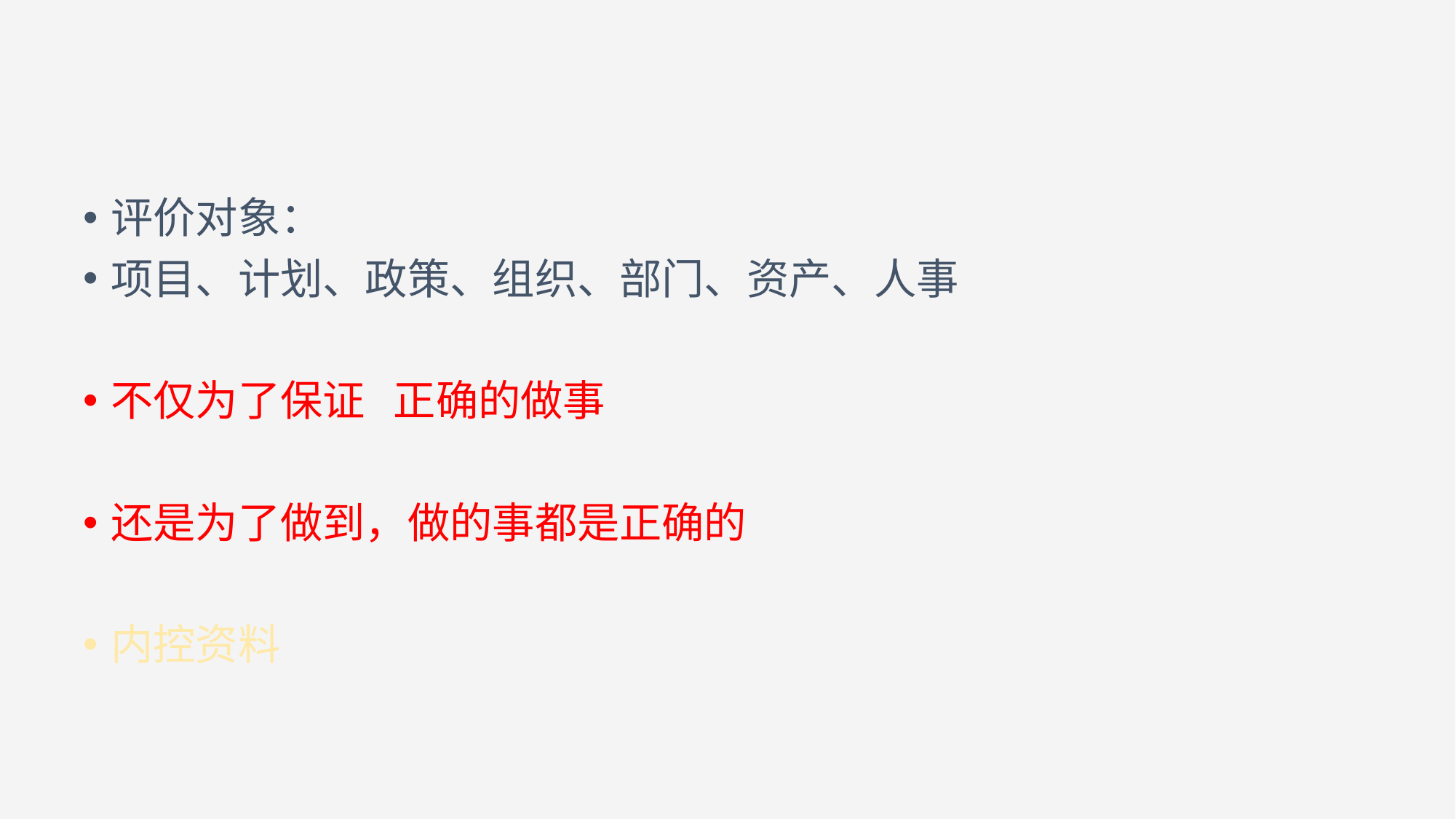

#
评价对象：
项目、计划、政策、组织、部门、资产、人事

不仅为了保证   正确的做事

还是为了做到，做的事都是正确的

内控资料